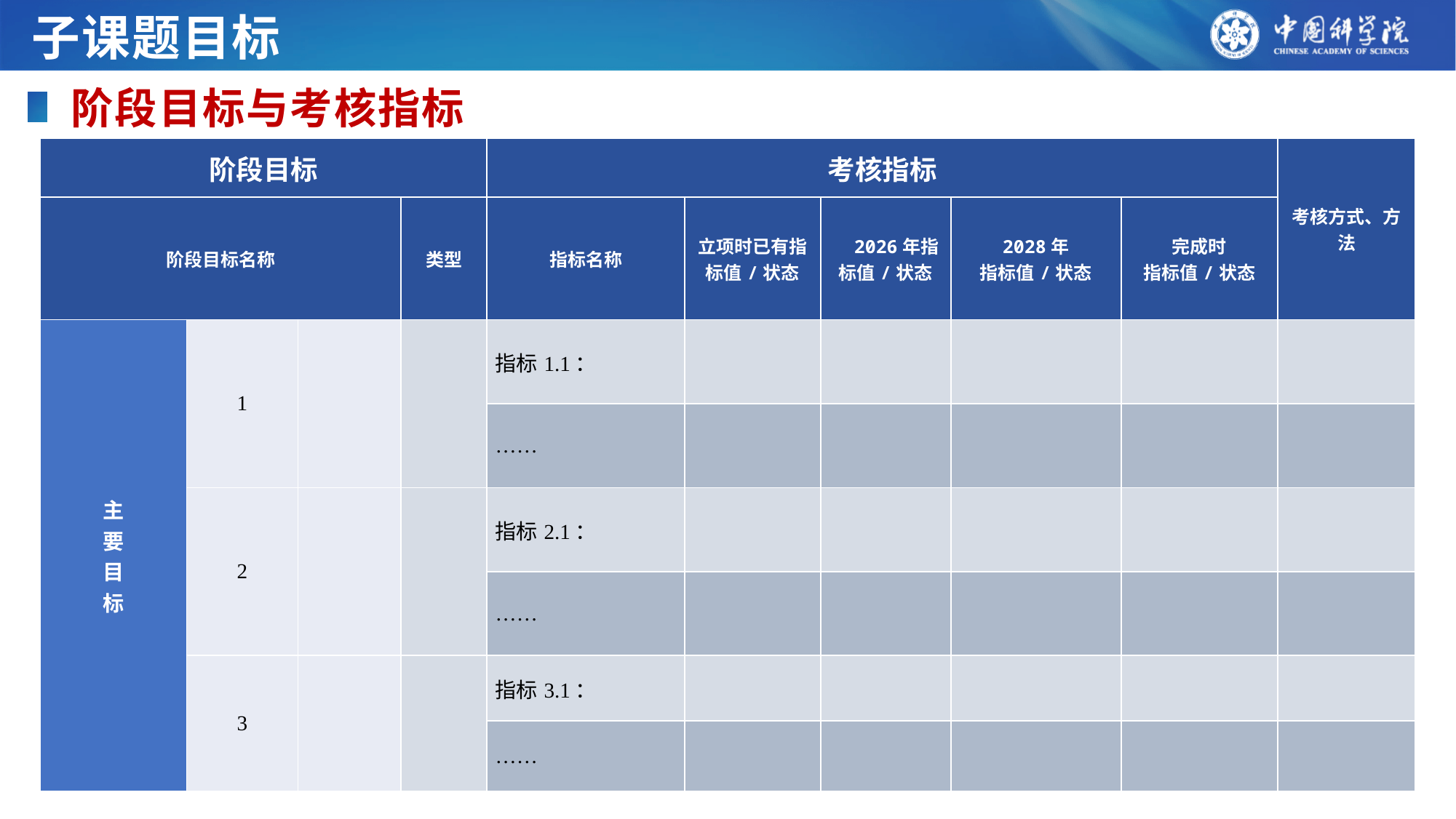

子课题目标
阶段目标与考核指标
| 阶段目标 |  |  |  | 考核指标 |  |  |  |  | 考核方式、方法 |
| --- | --- | --- | --- | --- | --- | --- | --- | --- | --- |
| 阶段目标名称 |  |  | 类型 | 指标名称 | 立项时已有指标值/状态 | 2026年指标值/状态 | 2028年 指标值/状态 | 完成时 指标值/状态 |  |
| 主 要 目 标 | 1 |  |  | 指标1.1： |  |  |  |  |  |
|  |  |  |  | …… |  |  |  |  |  |
|  | 2 |  |  | 指标2.1： |  |  |  |  |  |
|  |  |  |  | …… |  |  |  |  |  |
|  | 3 |  |  | 指标3.1： |  |  |  |  |  |
|  |  |  |  | …… |  |  |  |  |  |